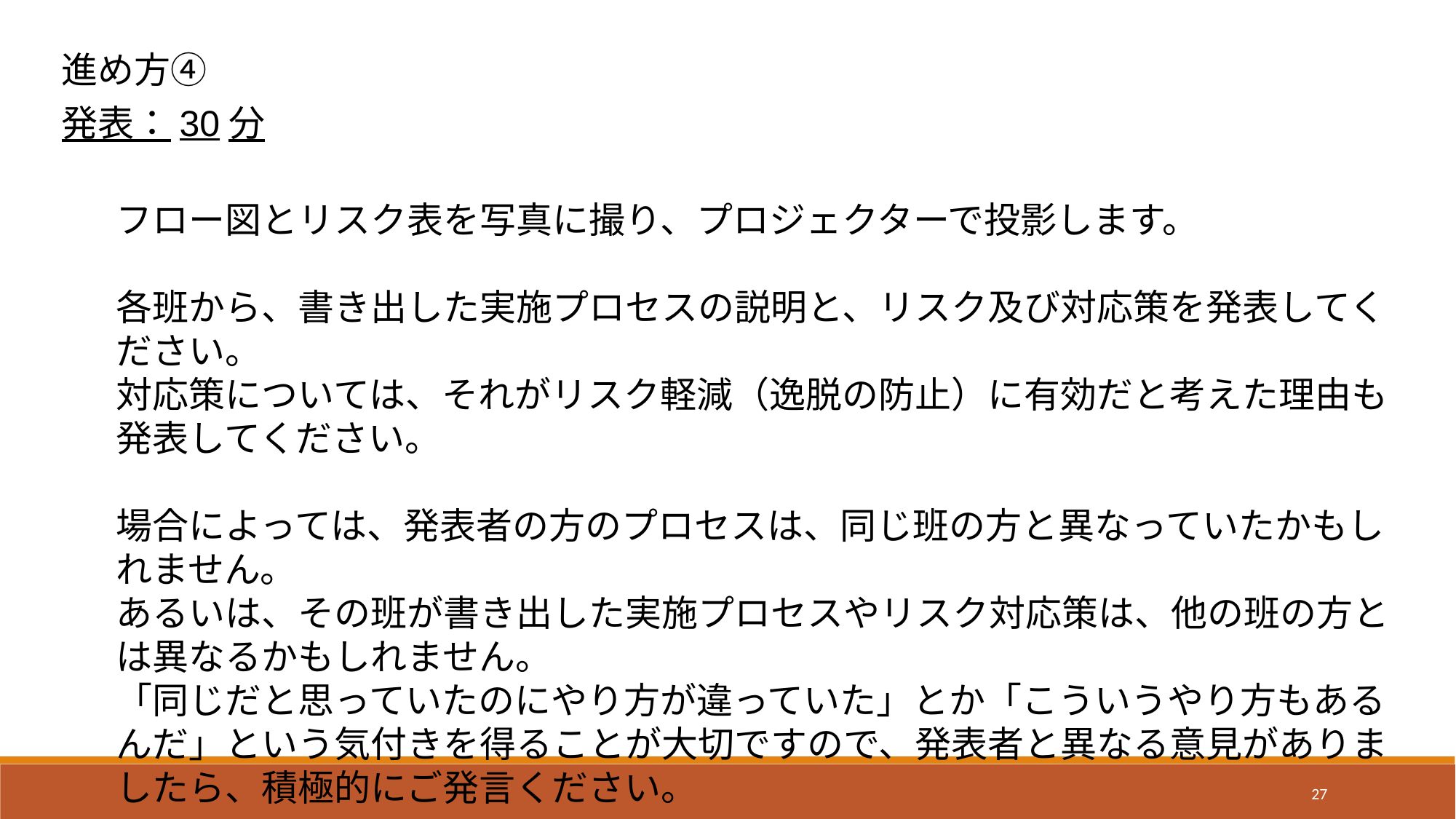

進め方④
発表：30分

フロー図とリスク表を写真に撮り、プロジェクターで投影します。

各班から、書き出した実施プロセスの説明と、リスク及び対応策を発表してください。
対応策については、それがリスク軽減（逸脱の防止）に有効だと考えた理由も発表してください。

場合によっては、発表者の方のプロセスは、同じ班の方と異なっていたかもしれません。
あるいは、その班が書き出した実施プロセスやリスク対応策は、他の班の方とは異なるかもしれません。
「同じだと思っていたのにやり方が違っていた」とか「こういうやり方もあるんだ」という気付きを得ることが大切ですので、発表者と異なる意見がありましたら、積極的にご発言ください。
27